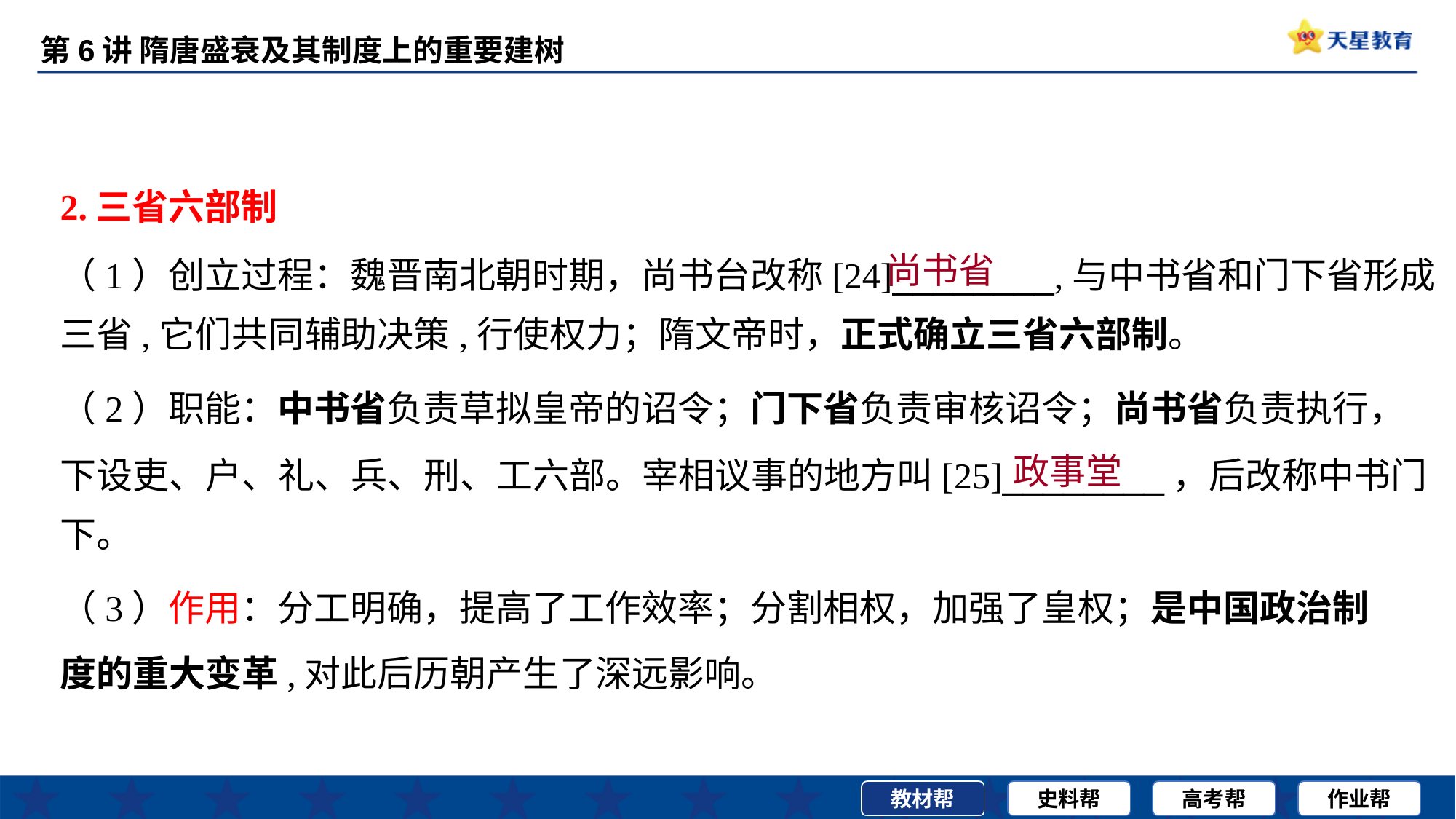

2.三省六部制
尚书省
（1）创立过程：魏晋南北朝时期，尚书台改称[24]________,与中书省和门下省形成
三省,它们共同辅助决策,行使权力；隋文帝时，正式确立三省六部制。
（2）职能：中书省负责草拟皇帝的诏令；门下省负责审核诏令；尚书省负责执行，
下设吏、户、礼、兵、刑、工六部。宰相议事的地方叫[25]________，后改称中书门
下。
政事堂
（3）作用：分工明确，提高了工作效率；分割相权，加强了皇权；是中国政治制度的重大变革,对此后历朝产生了深远影响。